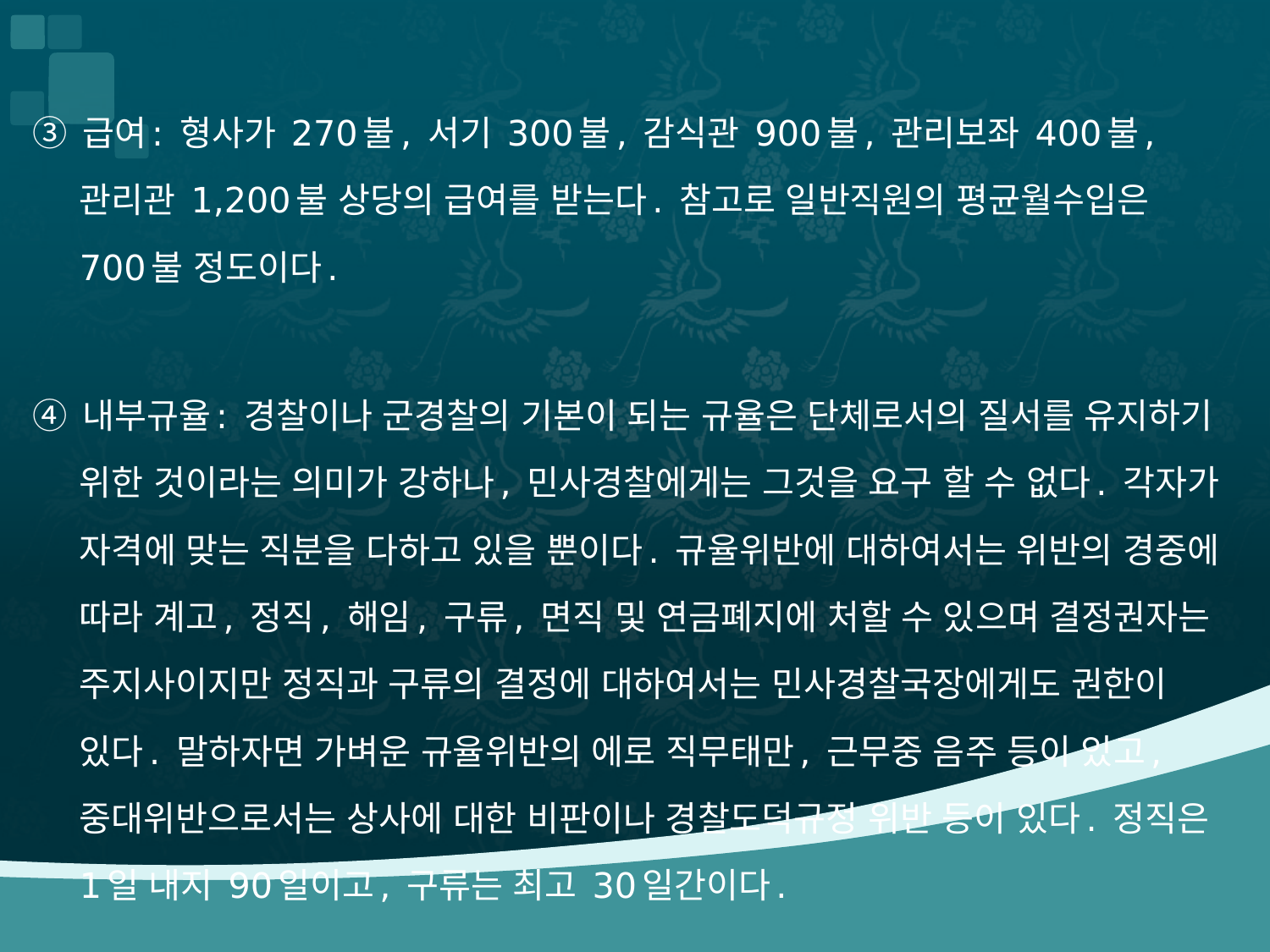

#
③ 급여: 형사가 270불, 서기 300불, 감식관 900불, 관리보좌 400불, 관리관 1,200불 상당의 급여를 받는다. 참고로 일반직원의 평균월수입은 700불 정도이다.

④ 내부규율: 경찰이나 군경찰의 기본이 되는 규율은 단체로서의 질서를 유지하기 위한 것이라는 의미가 강하나, 민사경찰에게는 그것을 요구 할 수 없다. 각자가 자격에 맞는 직분을 다하고 있을 뿐이다. 규율위반에 대하여서는 위반의 경중에 따라 계고, 정직, 해임, 구류, 면직 및 연금폐지에 처할 수 있으며 결정권자는 주지사이지만 정직과 구류의 결정에 대하여서는 민사경찰국장에게도 권한이 있다. 말하자면 가벼운 규율위반의 에로 직무태만, 근무중 음주 등이 있고, 중대위반으로서는 상사에 대한 비판이나 경찰도덕규정 위반 등이 있다. 정직은 1일 내지 90일이고, 구류는 최고 30일간이다.